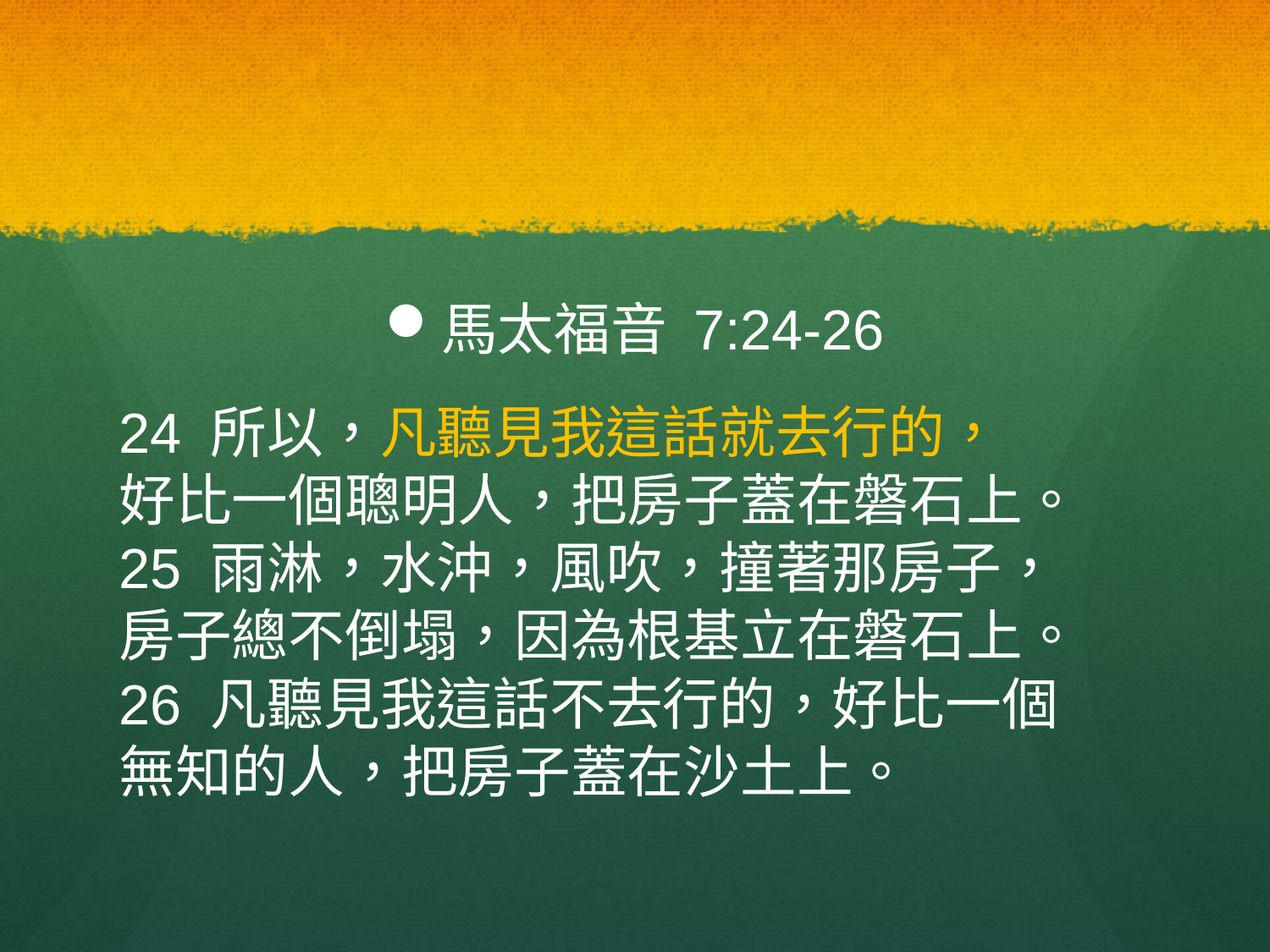

#
馬太福音 7:24-26
24 所以，凡聽見我這話就去行的，        好比一個聰明人，把房子蓋在磐石上。 25 雨淋，水沖，風吹，撞著那房子，    房子總不倒塌，因為根基立在磐石上。 26 凡聽見我這話不去行的，好比一個    無知的人，把房子蓋在沙土上。